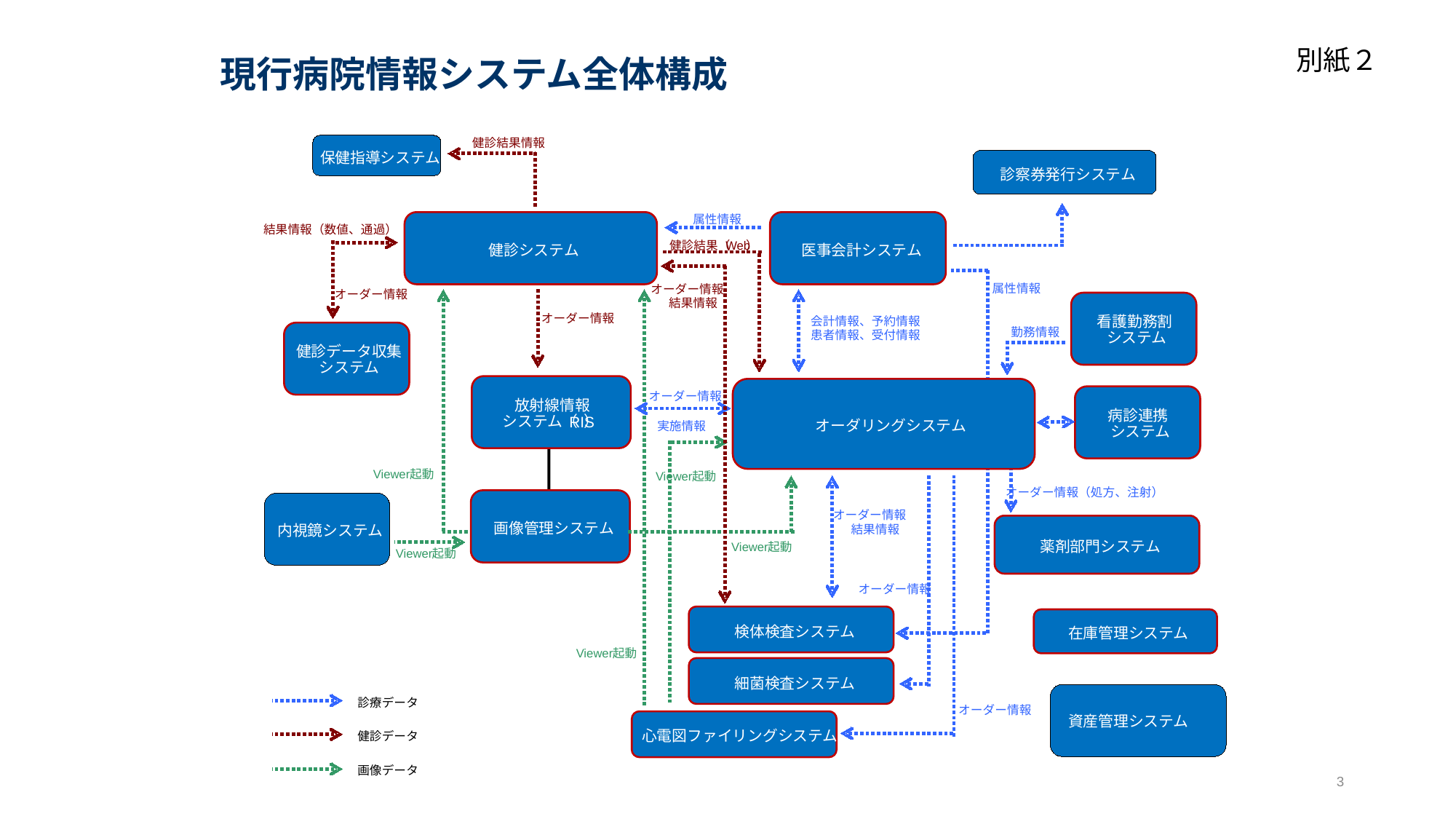

別紙２
現行病院情報システム全体構成

健診結果情報

保健指導システム

診察券発行システム

属性情報

結果情報（数値、通過）

健診結果（
Web
）
健診システム
医事会計システム

属性情報
オーダー情報
オーダー情報

結果情報
オーダー情報
看護勤務割
会計情報、予約情報

勤務情報
患者情報、受付情報
システム

健診データ収集

システム

オーダー情報
放射線情報

病診連携
システム（
）
RIS

オーダリングシステム
実施情報
システム

Viewer
起動
Viewer
起動

オーダー情報（処方、注射）

オーダー情報

画像管理システム
内視鏡システム
結果情報

薬剤部門システム
Viewer
起動
Viewer
起動
オーダー情報

検体検査システム
在庫管理システム

Viewer
起動

細菌検査システム

診療データ
オーダー情報

心電図ファイリングシステム

健診データ

画像データ

資産管理システム
3